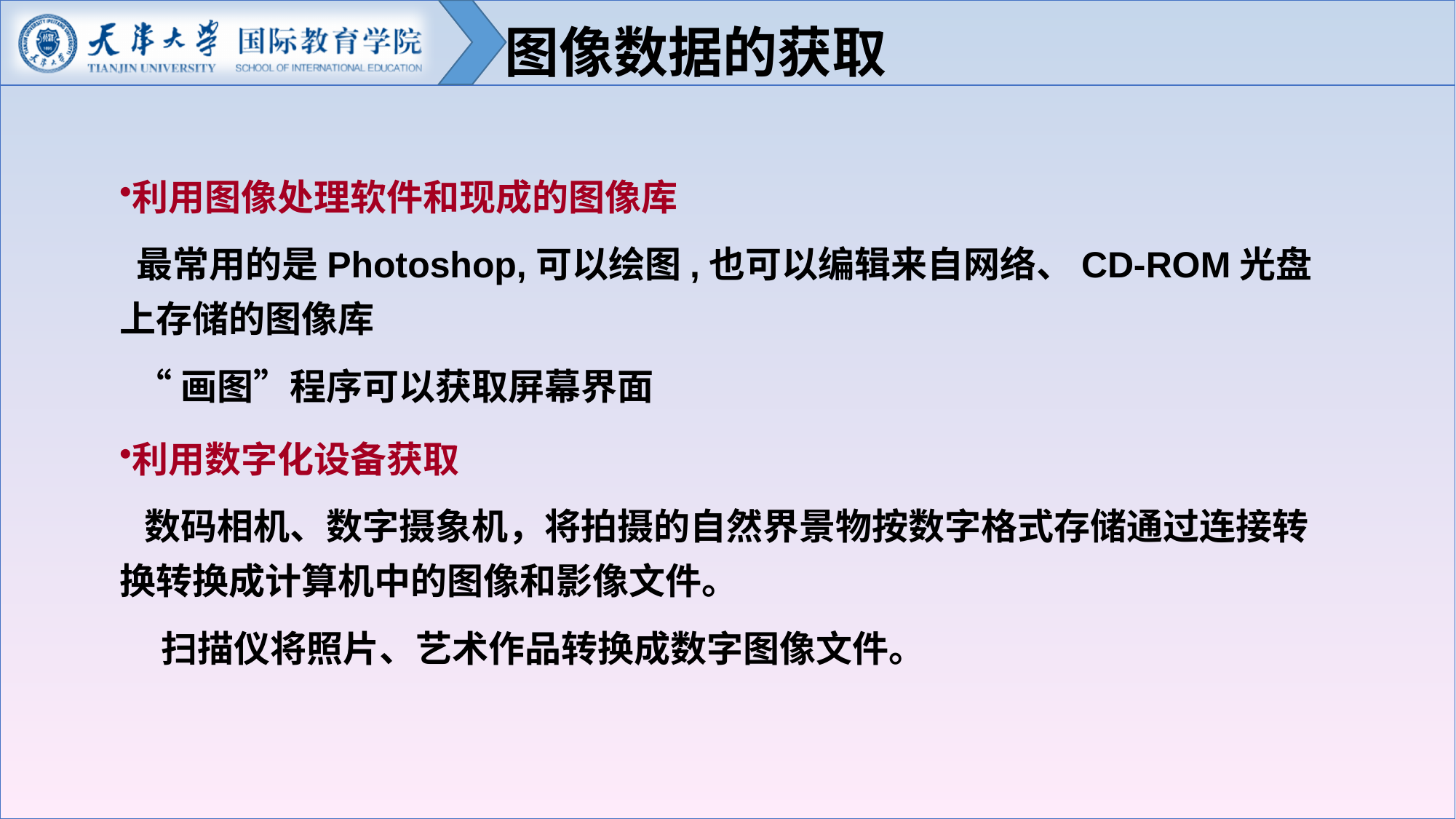

图像数据的获取
利用图像处理软件和现成的图像库
 最常用的是Photoshop,可以绘图,也可以编辑来自网络、CD-ROM光盘上存储的图像库
  “画图”程序可以获取屏幕界面
利用数字化设备获取
  数码相机、数字摄象机，将拍摄的自然界景物按数字格式存储通过连接转换转换成计算机中的图像和影像文件。
    扫描仪将照片、艺术作品转换成数字图像文件。